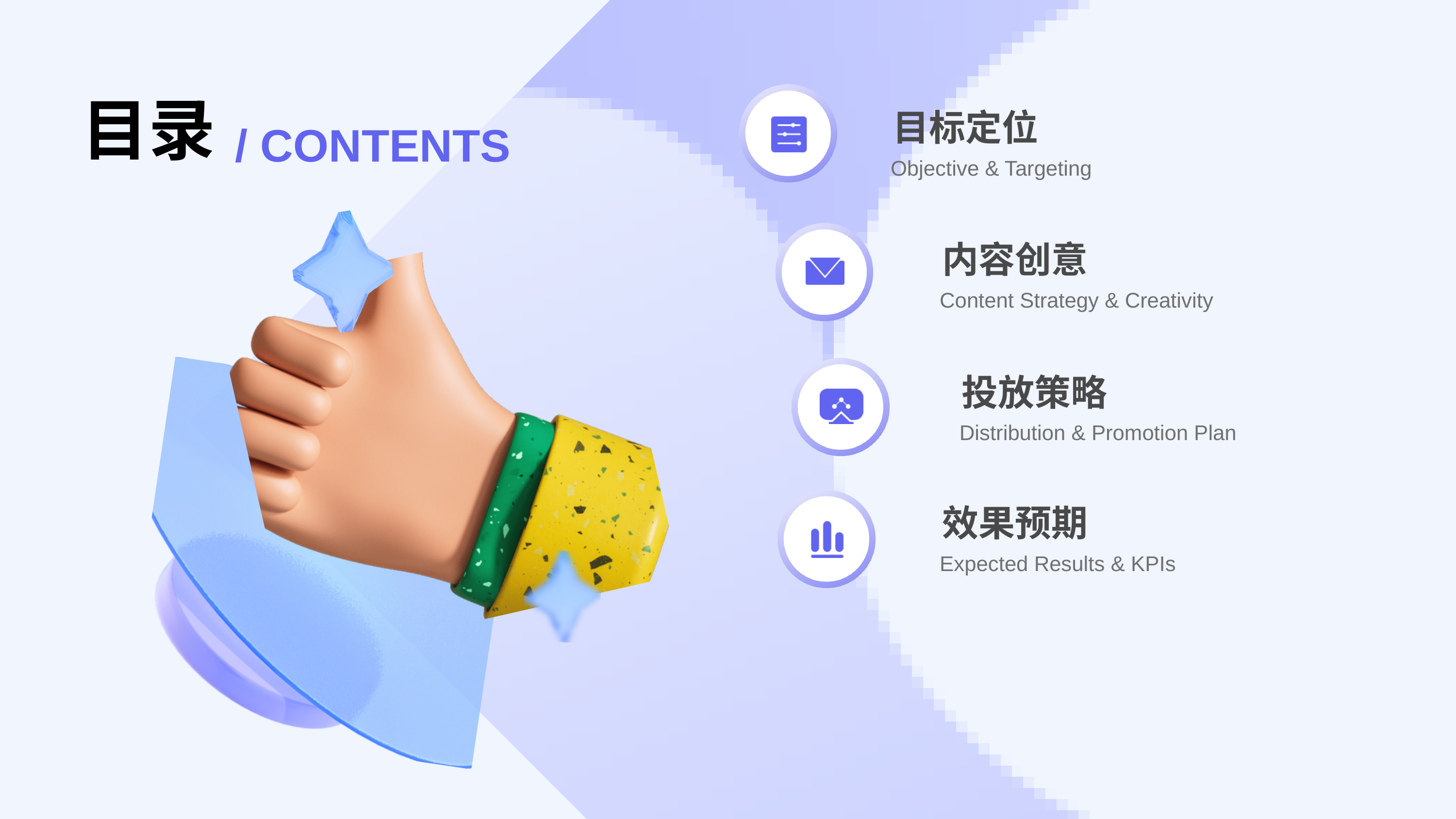

目录
/ CONTENTS

目标定位
Objective & Targeting

内容创意

Content Strategy & Creativity

投放策略
Distribution & Promotion Plan

效果预期

Expected Results & KPIs